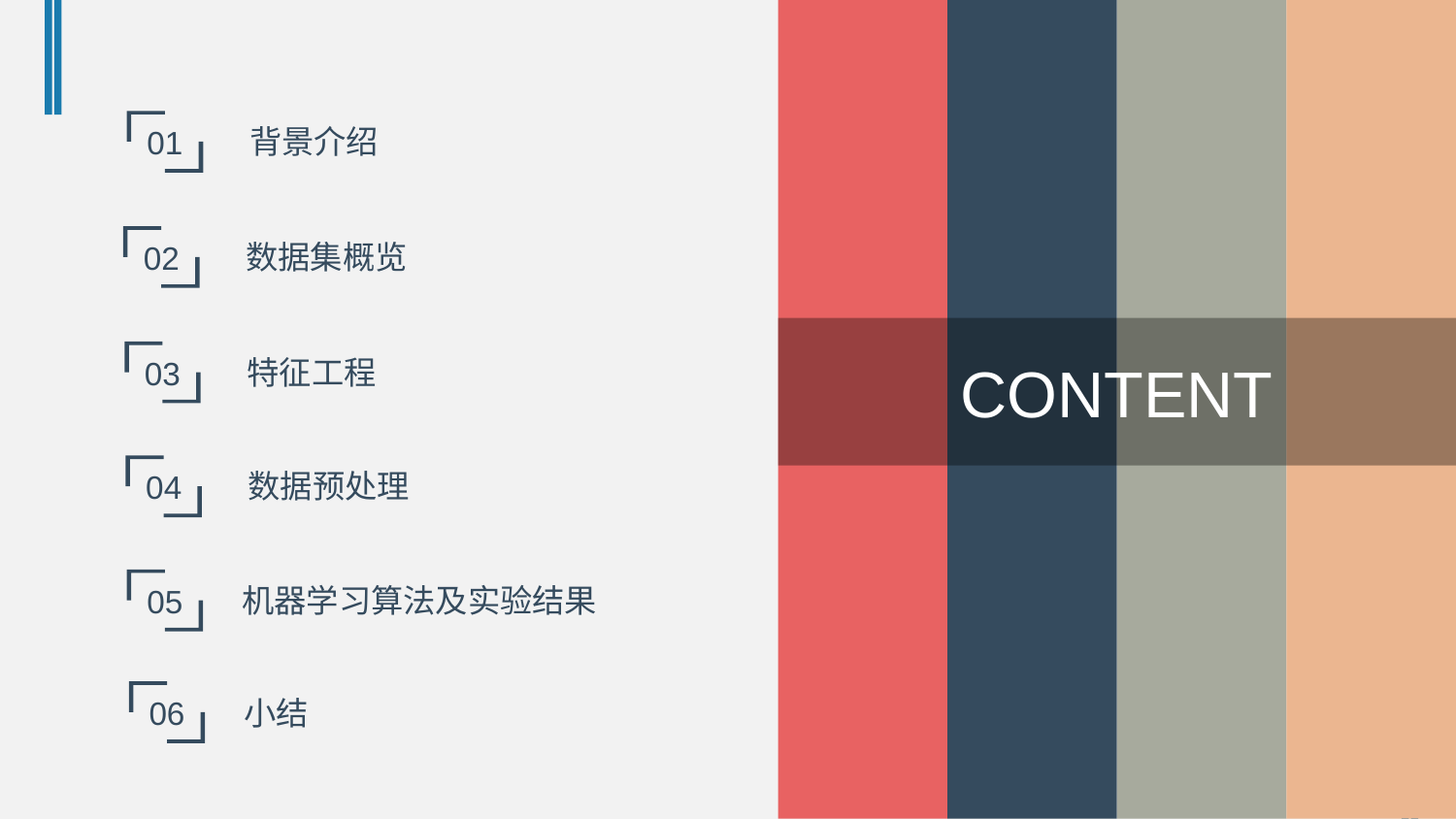

01
   背景介绍
02
   数据集概览
CONTENT
03
   特征工程
04
   数据预处理
05
  机器学习算法及实验结果
06
  小结